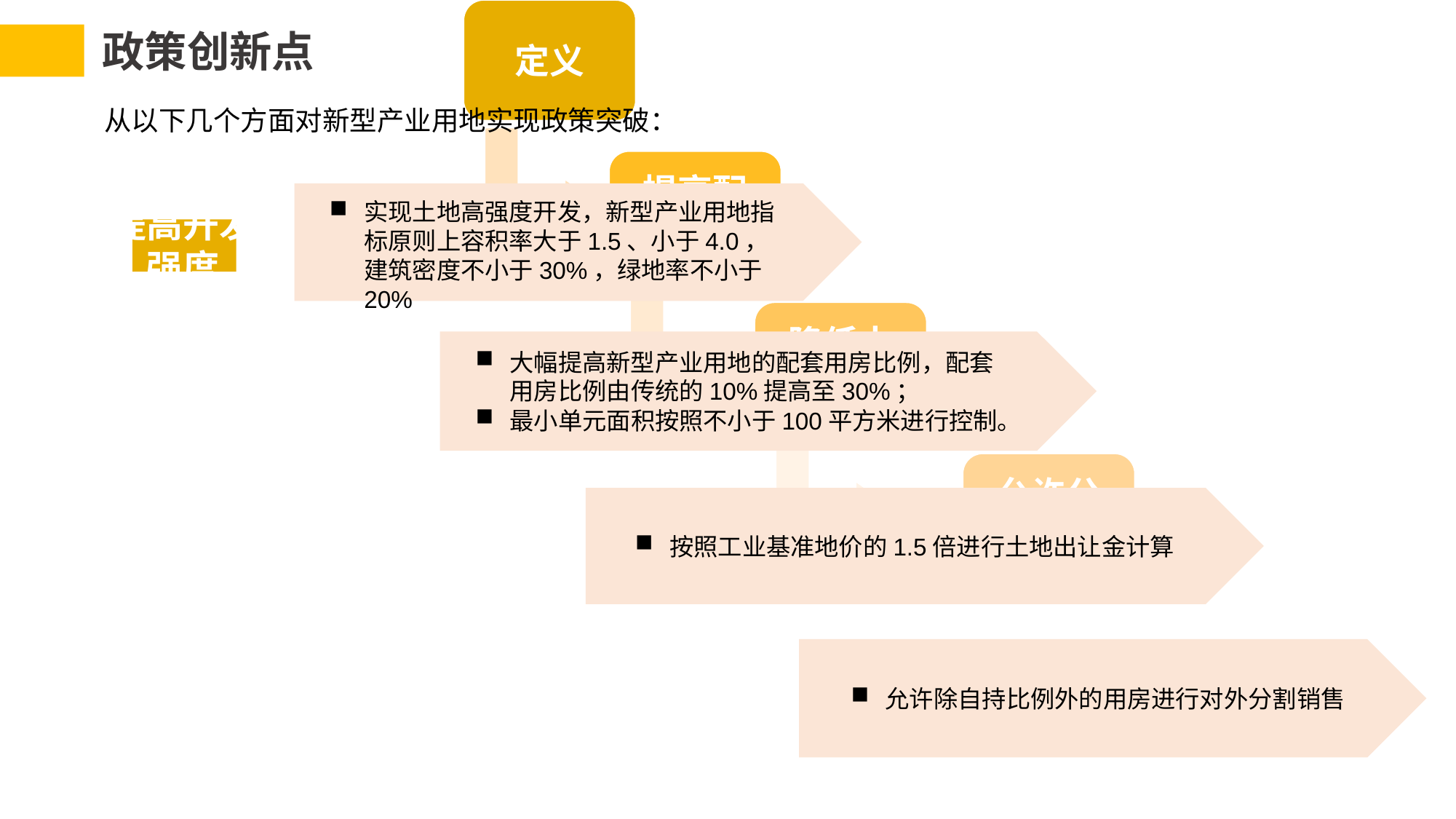

政策创新点

从以下几个方面对新型产业用地实现政策突破：

定义

提高配套比例

降低土地成本

允许分割销售
实现土地高强度开发，新型产业用地指标原则上容积率大于1.5、小于4.0，建筑密度不小于30%，绿地率不小于20%
提高开发
强度

大幅提高新型产业用地的配套用房比例，配套用房比例由传统的10%提高至30%；
最小单元面积按照不小于100平方米进行控制。

按照工业基准地价的1.5倍进行土地出让金计算

允许除自持比例外的用房进行对外分割销售